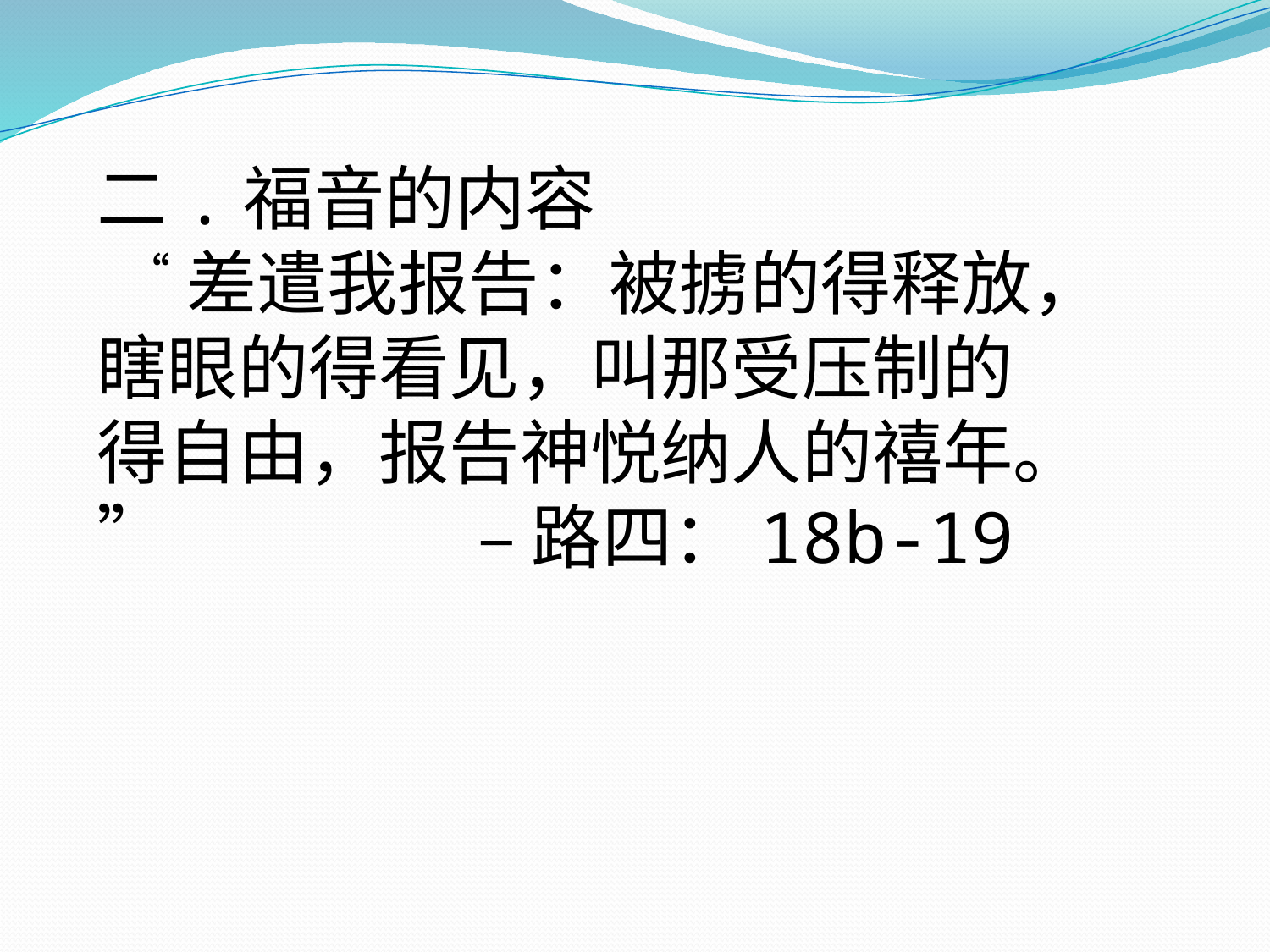

二.福音的内容
  “差遣我报告：被掳的得释放，	瞎眼的得看见，叫那受压制的	得自由，报告神悦纳人的禧年。	” 			– 路四：18b-19